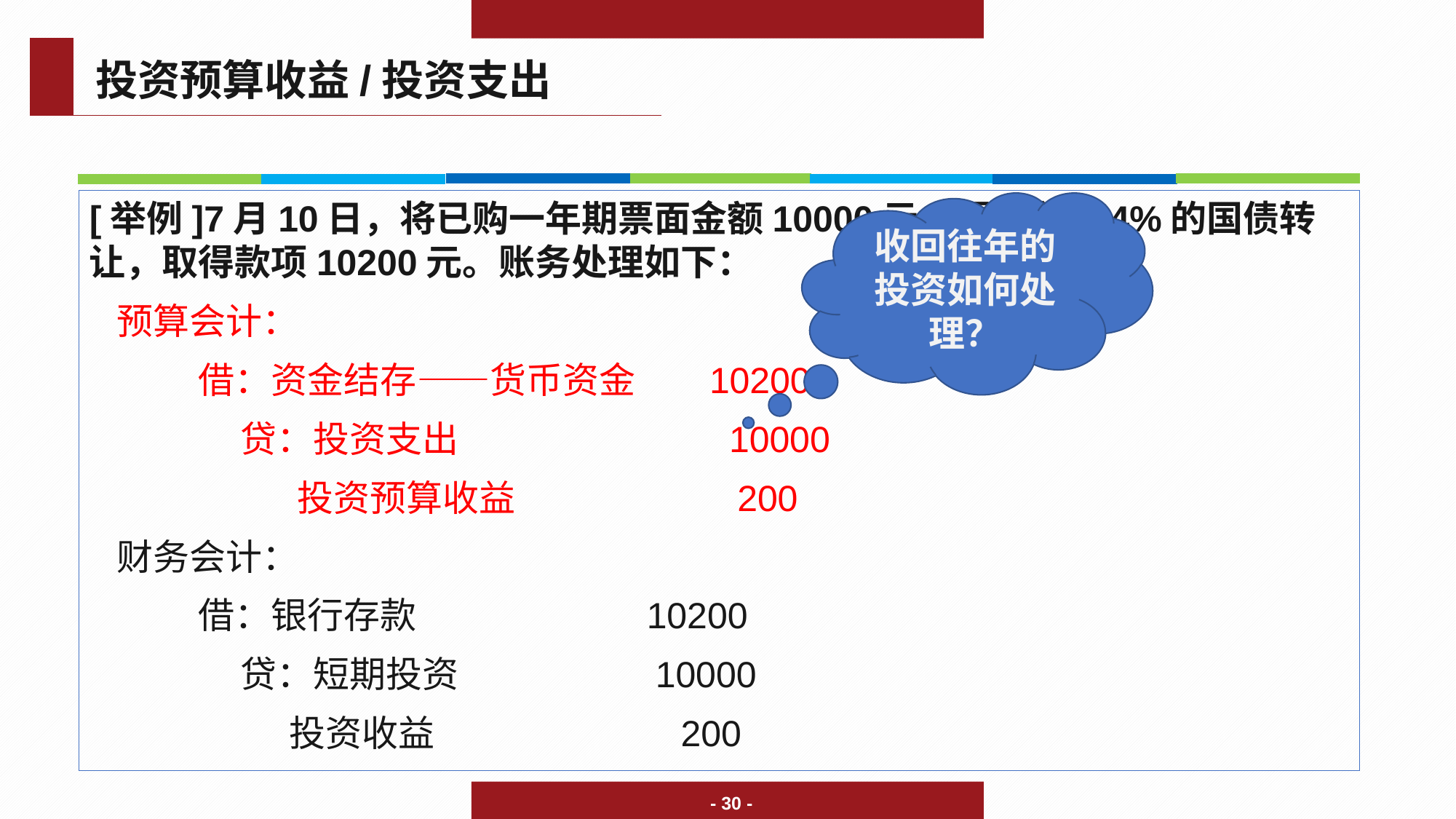

投资预算收益/投资支出

[举例]7月10日，将已购一年期票面金额10000元，票面利率4%的国债转让，取得款项10200元。账务处理如下：
	预算会计：
	借：资金结存——货币资金        10200
	    贷：投资支出                                10000
	           投资预算收益                          200
	财务会计：
	借：银行存款                           10200
	    贷：短期投资                       10000
	          投资收益                             200
收回往年的投资如何处理？

- 30 -